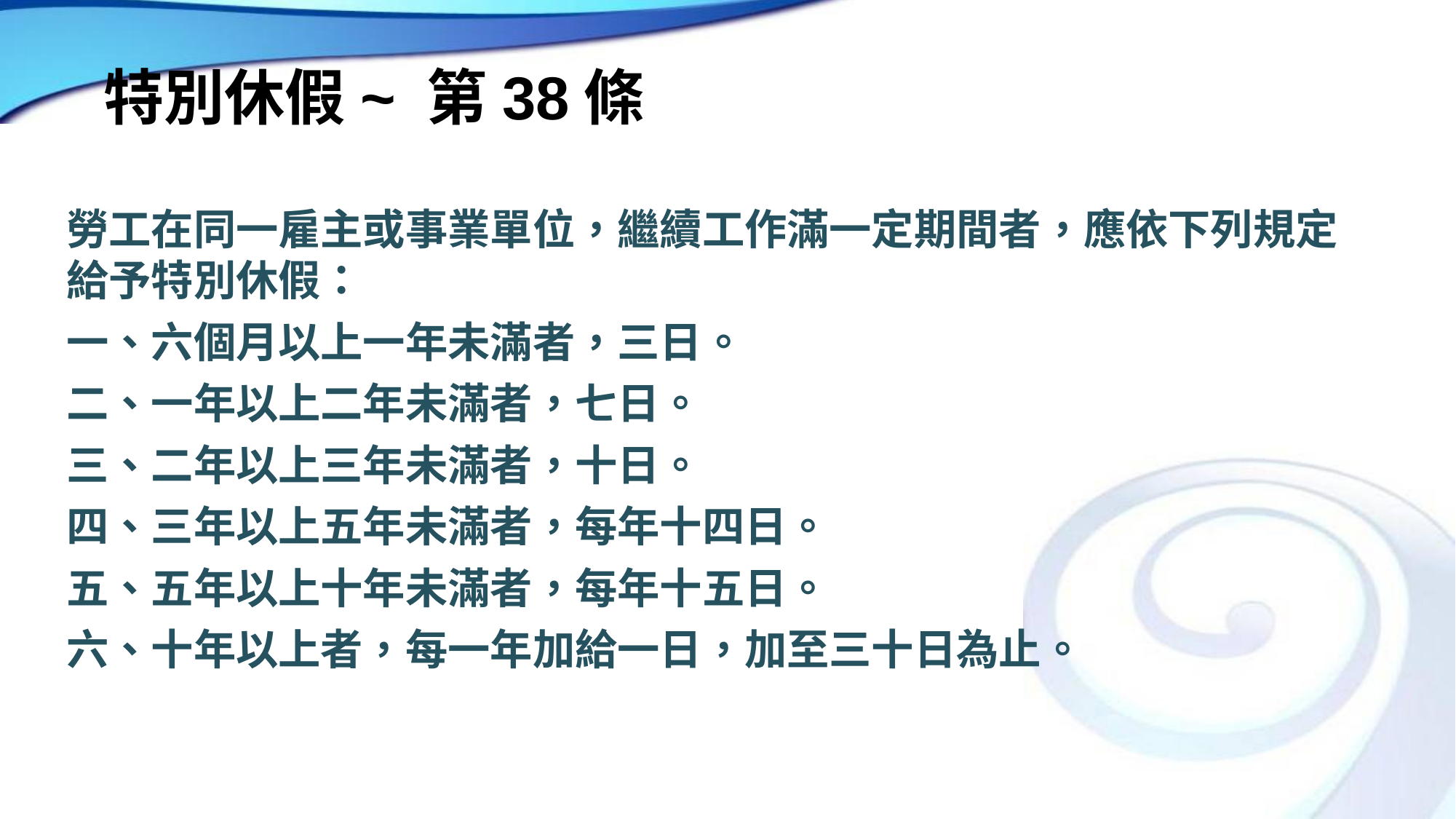

# 特別休假~ 第38條
勞工在同一雇主或事業單位，繼續工作滿一定期間者，應依下列規定給予特別休假：
一、六個月以上一年未滿者，三日。
二、一年以上二年未滿者，七日。
三、二年以上三年未滿者，十日。
四、三年以上五年未滿者，每年十四日。
五、五年以上十年未滿者，每年十五日。
六、十年以上者，每一年加給一日，加至三十日為止。